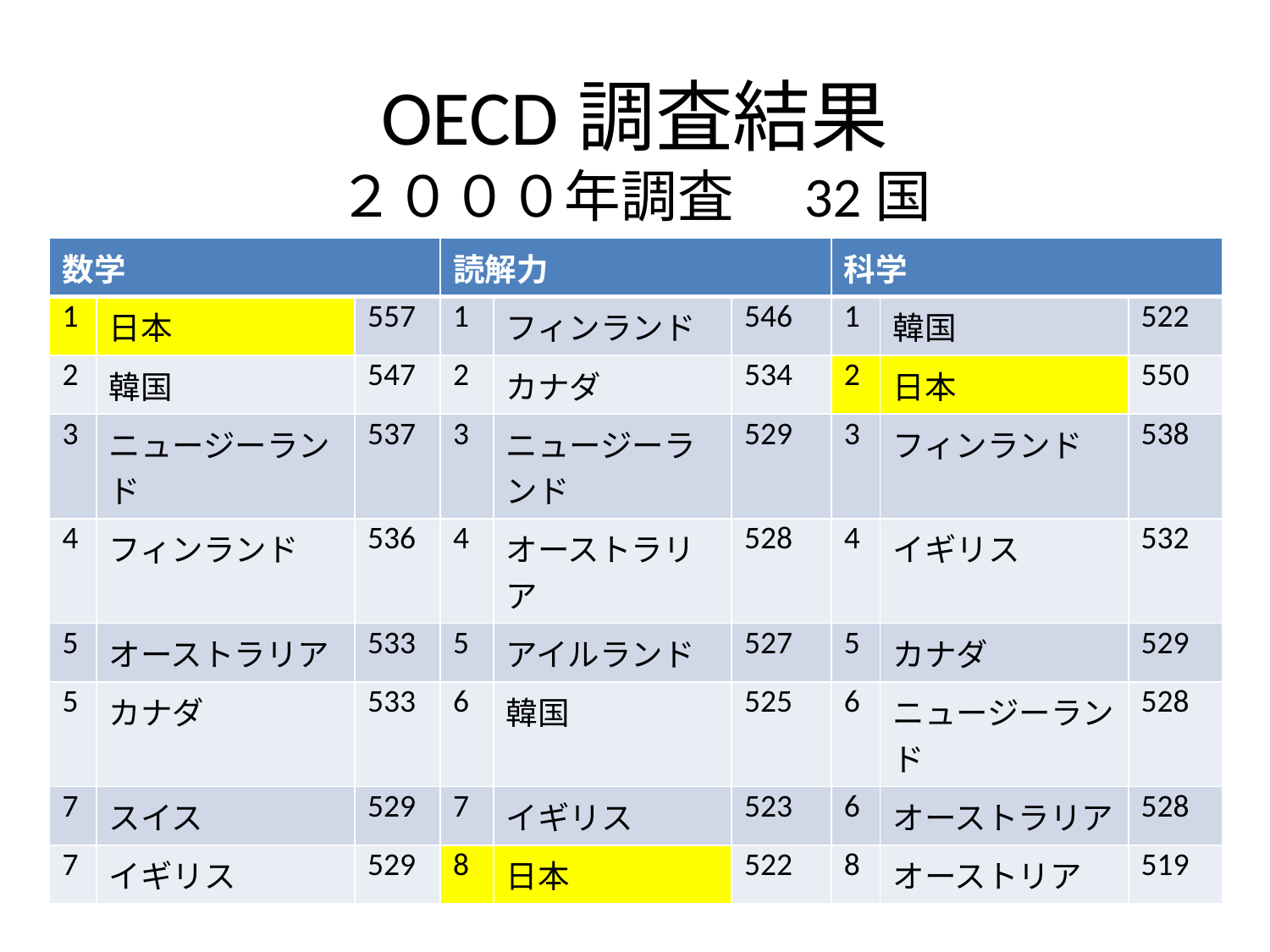

# OECD調査結果 ２０００年調査　32国
| 数学 |  |  | 読解力 |  |  | 科学 |  |  |
| --- | --- | --- | --- | --- | --- | --- | --- | --- |
| 1 | 日本 | 557 | 1 | フィンランド | 546 | 1 | 韓国 | 522 |
| 2 | 韓国 | 547 | 2 | カナダ | 534 | 2 | 日本 | 550 |
| 3 | ニュージーランド | 537 | 3 | ニュージーランド | 529 | 3 | フィンランド | 538 |
| 4 | フィンランド | 536 | 4 | オーストラリア | 528 | 4 | イギリス | 532 |
| 5 | オーストラリア | 533 | 5 | アイルランド | 527 | 5 | カナダ | 529 |
| 5 | カナダ | 533 | 6 | 韓国 | 525 | 6 | ニュージーランド | 528 |
| 7 | スイス | 529 | 7 | イギリス | 523 | 6 | オーストラリア | 528 |
| 7 | イギリス | 529 | 8 | 日本 | 522 | 8 | オーストリア | 519 |